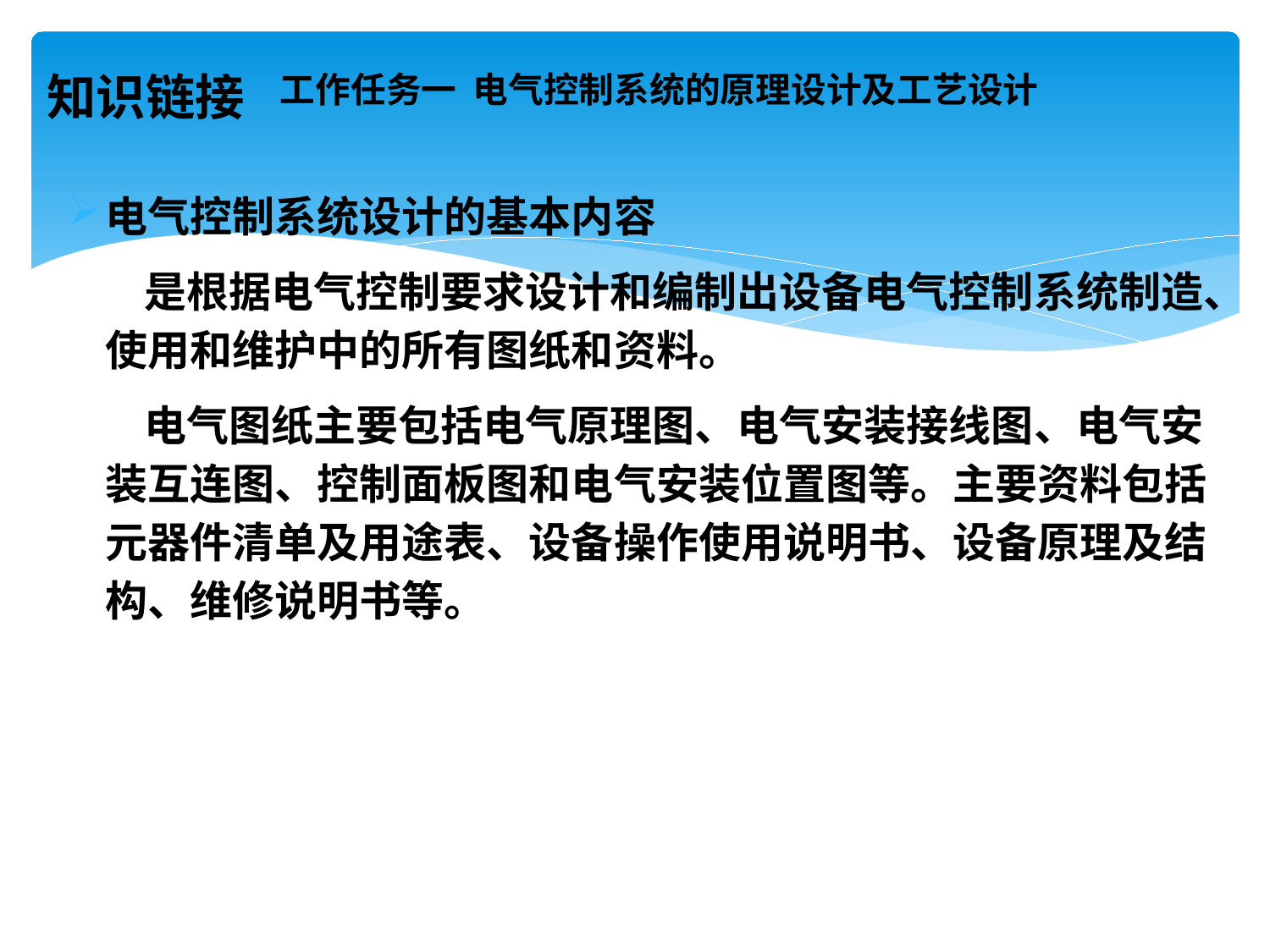

# 工作任务一  电气控制系统的原理设计及工艺设计
知识链接
电气控制系统设计的基本内容
       是根据电气控制要求设计和编制出设备电气控制系统制造、使用和维护中的所有图纸和资料。
       电气图纸主要包括电气原理图、电气安装接线图、电气安装互连图、控制面板图和电气安装位置图等。主要资料包括元器件清单及用途表、设备操作使用说明书、设备原理及结构、维修说明书等。